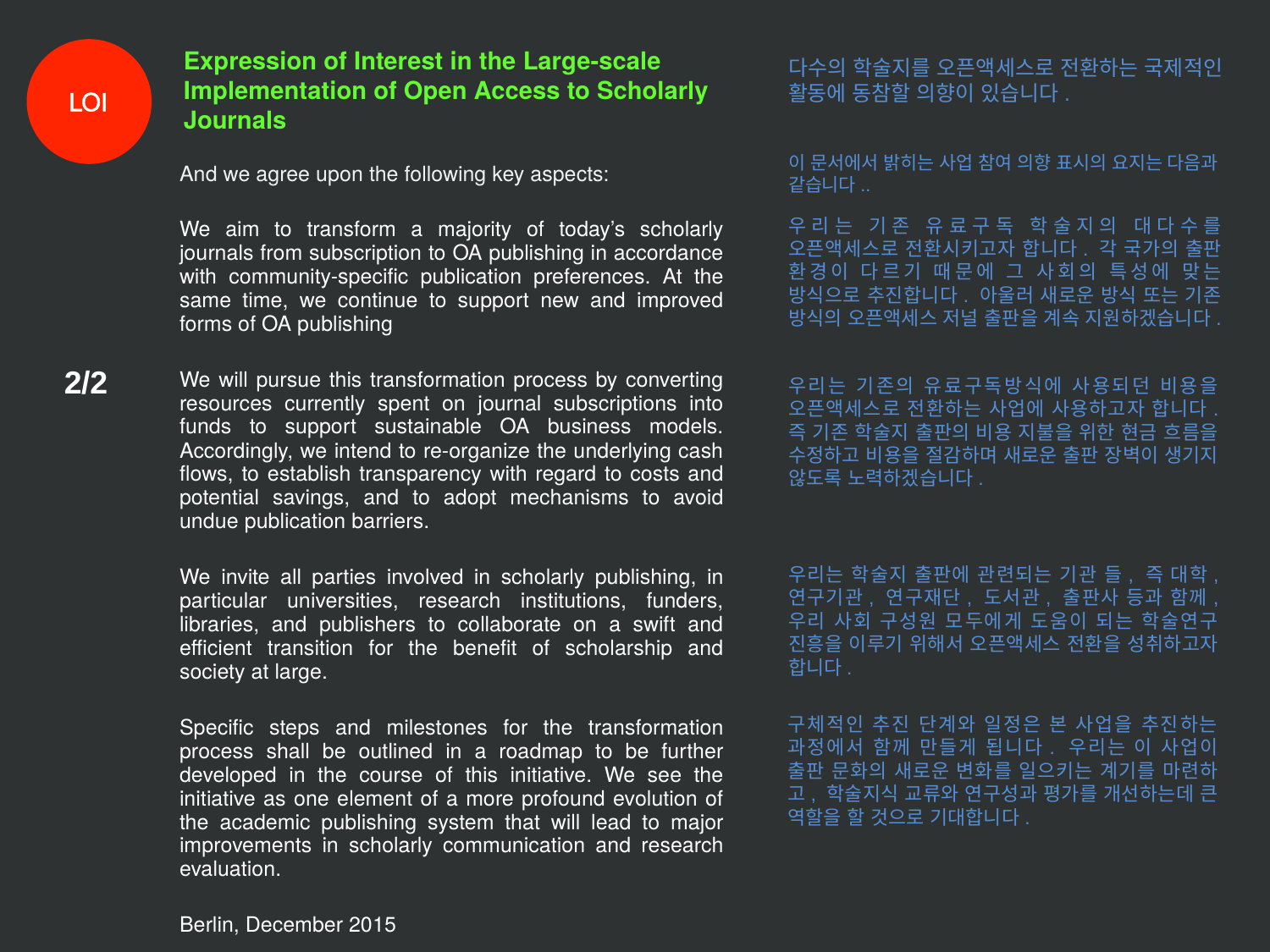

Expression of Interest in the Large-scale Implementation of Open Access to Scholarly Journals
다수의 학술지를 오픈액세스로 전환하는 국제적인 활동에 동참할 의향이 있습니다.
LOI
이 문서에서 밝히는 사업 참여 의향 표시의 요지는 다음과 같습니다..
And we agree upon the following key aspects:

We aim to transform a majority of today’s scholarly journals from subscription to OA publishing in accordance with community-specific publication preferences. At the same time, we continue to support new and improved forms of OA publishing

We will pursue this transformation process by converting resources currently spent on journal subscriptions into funds to support sustainable OA business models. Accordingly, we intend to re-organize the underlying cash flows, to establish transparency with regard to costs and potential savings, and to adopt mechanisms to avoid undue publication barriers.

We invite all parties involved in scholarly publishing, in particular universities, research institutions, funders, libraries, and publishers to collaborate on a swift and efficient transition for the benefit of scholarship and society at large.

Specific steps and milestones for the transformation process shall be outlined in a roadmap to be further developed in the course of this initiative. We see the initiative as one element of a more profound evolution of the academic publishing system that will lead to major improvements in scholarly communication and research evaluation.

Berlin, December 2015

우리는 기존 유료구독 학술지의 대다수를 오픈액세스로 전환시키고자 합니다. 각 국가의 출판 환경이 다르기 때문에 그 사회의 특성에 맞는 방식으로 추진합니다. 아울러 새로운 방식 또는 기존 방식의 오픈액세스 저널 출판을 계속 지원하겠습니다.
2/2
우리는 기존의 유료구독방식에 사용되던 비용을 오픈액세스로 전환하는 사업에 사용하고자 합니다. 즉 기존 학술지 출판의 비용 지불을 위한 현금 흐름을 수정하고 비용을 절감하며 새로운 출판 장벽이 생기지 않도록 노력하겠습니다.
우리는 학술지 출판에 관련되는 기관 들, 즉 대학, 연구기관, 연구재단, 도서관, 출판사 등과 함께, 우리 사회 구성원 모두에게 도움이 되는 학술연구 진흥을 이루기 위해서 오픈액세스 전환을 성취하고자 합니다.
구체적인 추진 단계와 일정은 본 사업을 추진하는 과정에서 함께 만들게 됩니다. 우리는 이 사업이 출판 문화의 새로운 변화를 일으키는 계기를 마련하고, 학술지식 교류와 연구성과 평가를 개선하는데 큰 역할을 할 것으로 기대합니다.